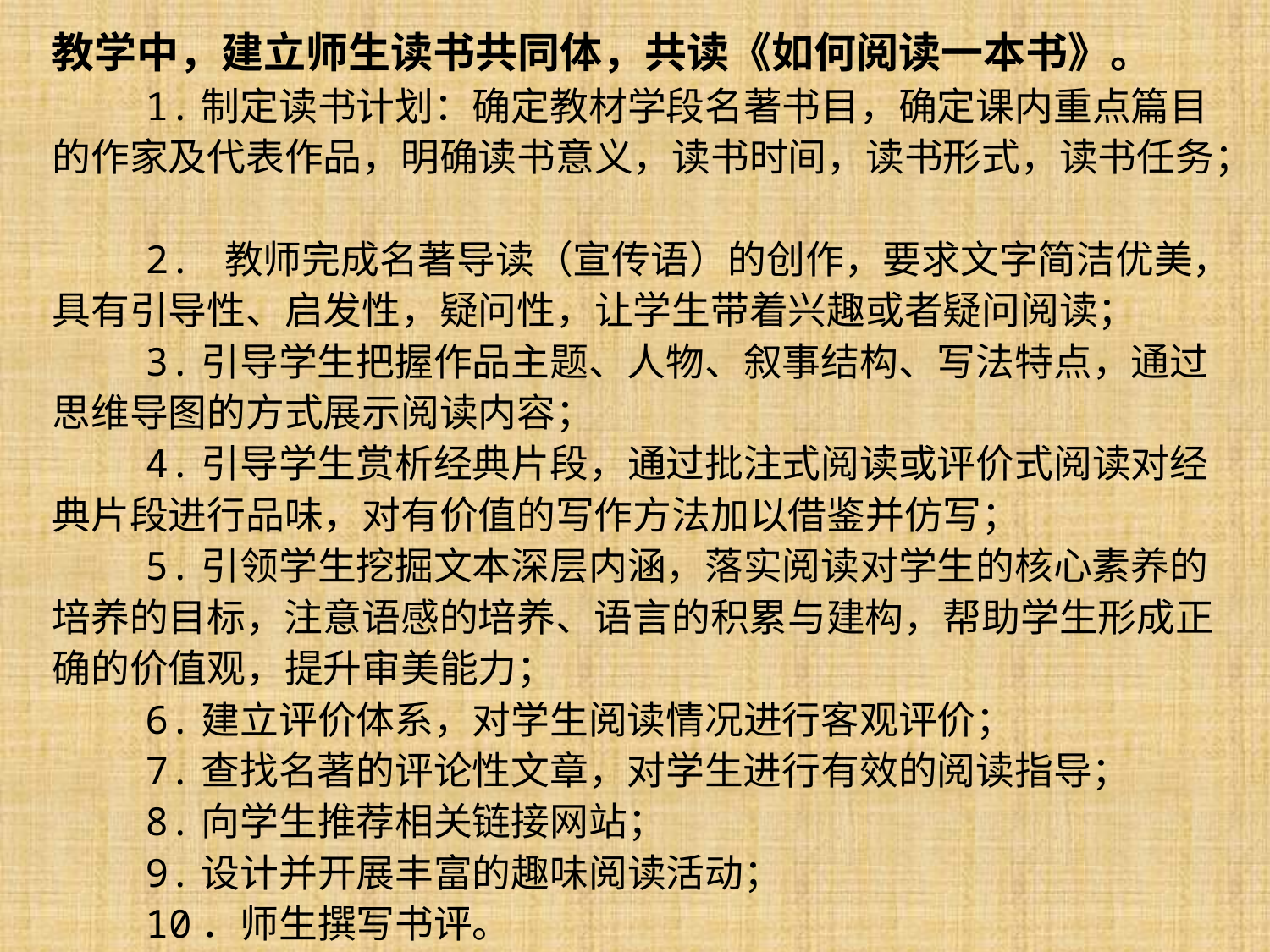

教学中，建立师生读书共同体，共读《如何阅读一本书》。
    1.制定读书计划：确定教材学段名著书目，确定课内重点篇目的作家及代表作品，明确读书意义，读书时间，读书形式，读书任务；
    2. 教师完成名著导读（宣传语）的创作，要求文字简洁优美，具有引导性、启发性，疑问性，让学生带着兴趣或者疑问阅读；
    3.引导学生把握作品主题、人物、叙事结构、写法特点，通过思维导图的方式展示阅读内容；
    4.引导学生赏析经典片段，通过批注式阅读或评价式阅读对经典片段进行品味，对有价值的写作方法加以借鉴并仿写；
    5.引领学生挖掘文本深层内涵，落实阅读对学生的核心素养的培养的目标，注意语感的培养、语言的积累与建构，帮助学生形成正确的价值观，提升审美能力；
    6.建立评价体系，对学生阅读情况进行客观评价；
    7.查找名著的评论性文章，对学生进行有效的阅读指导；
    8.向学生推荐相关链接网站；
    9.设计并开展丰富的趣味阅读活动；
    10．师生撰写书评。